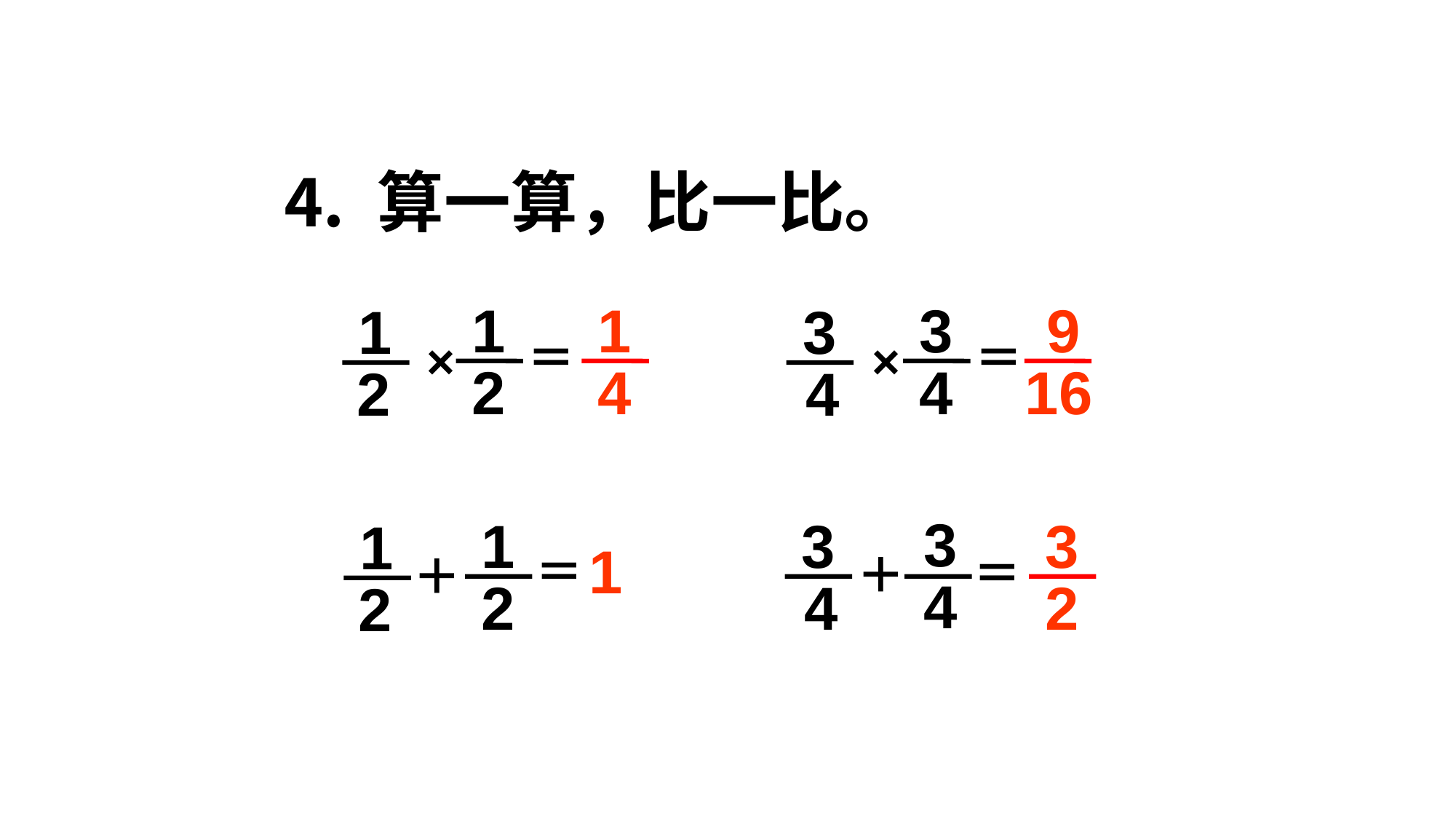

⒋ 算一算，比一比。
1
1
3
9
1
3
＝
＝
×
×
2
4
4
16
2
4

3
1
3
3
1
1
＝
＝
＋
＋
4
2
4
2
2